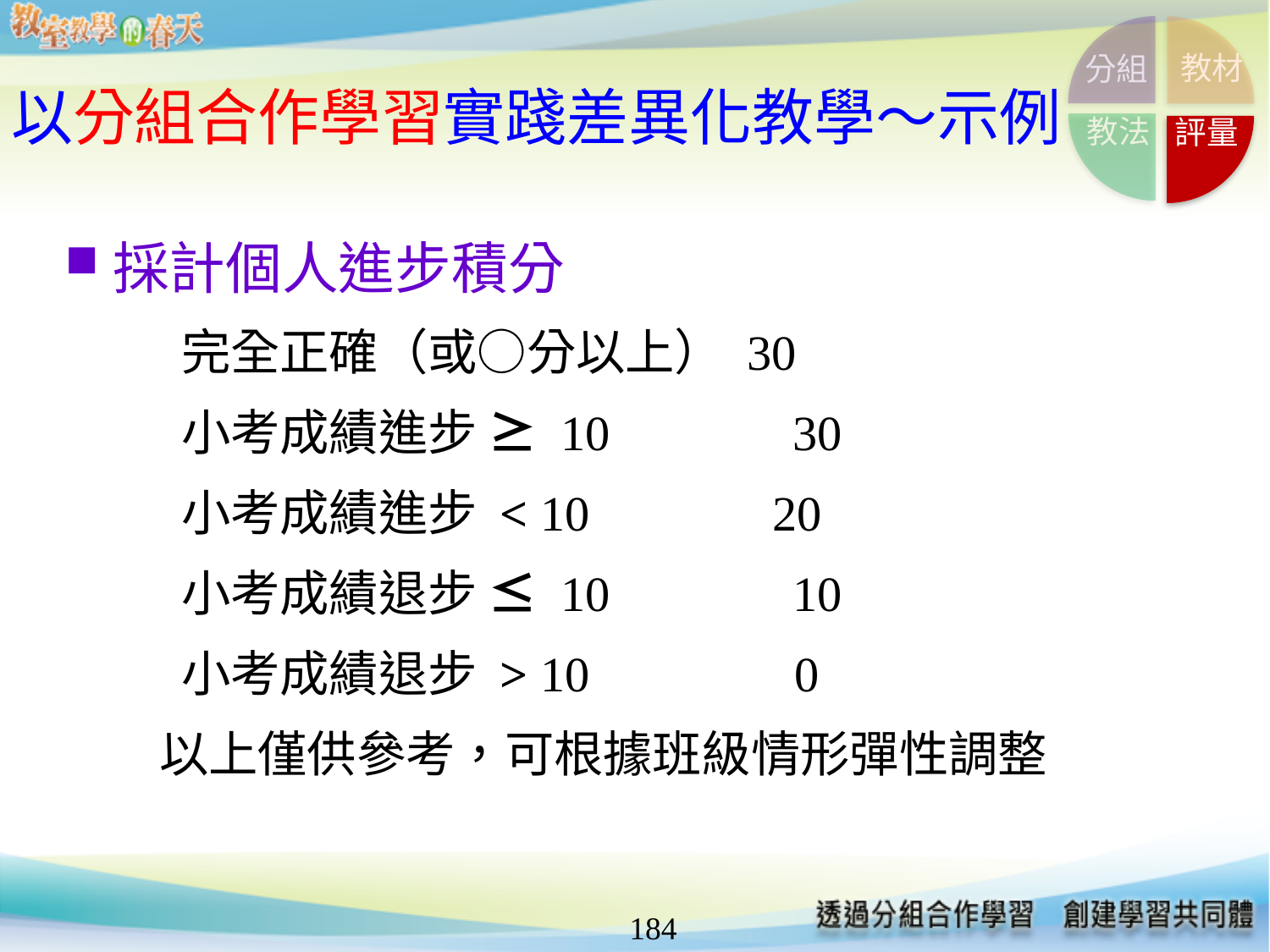

分組

教材

教法

評量
以分組合作學習實踐差異化教學～示例
採計個人進步積分
     　完全正確（或○分以上） 30
     　小考成績進步 ≥ 10　　　 30
     　小考成績進步 < 10　　　 20
     　小考成績退步 ≤ 10　　　 10
     　小考成績退步 > 10　　　   0
   　以上僅供參考，可根據班級情形彈性調整
184